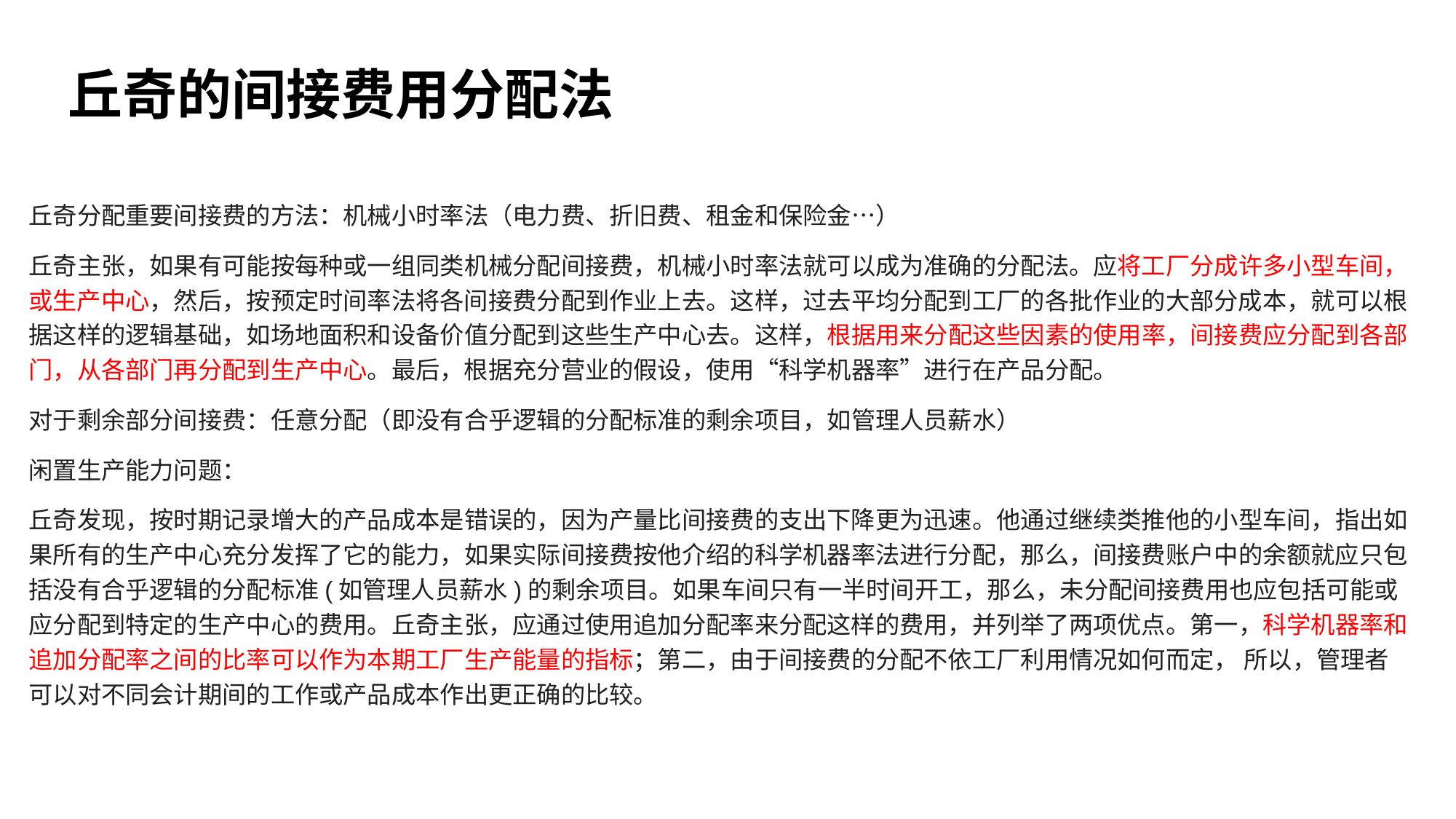

# 丘奇的间接费用分配法
丘奇分配重要间接费的方法：机械小时率法（电力费、折旧费、租金和保险金…）
丘奇主张，如果有可能按每种或一组同类机械分配间接费，机械小时率法就可以成为准确的分配法。应将工厂分成许多小型车间，或生产中心，然后，按预定时间率法将各间接费分配到作业上去。这样，过去平均分配到工厂的各批作业的大部分成本，就可以根据这样的逻辑基础，如场地面积和设备价值分配到这些生产中心去。这样，根据用来分配这些因素的使用率，间接费应分配到各部门，从各部门再分配到生产中心。最后，根据充分营业的假设，使用“科学机器率”进行在产品分配。
对于剩余部分间接费：任意分配（即没有合乎逻辑的分配标准的剩余项目，如管理人员薪水）
闲置生产能力问题：
丘奇发现，按时期记录增大的产品成本是错误的，因为产量比间接费的支出下降更为迅速。他通过继续类推他的小型车间，指出如果所有的生产中心充分发挥了它的能力，如果实际间接费按他介绍的科学机器率法进行分配，那么，间接费账户中的余额就应只包括没有合乎逻辑的分配标准(如管理人员薪水)的剩余项目。如果车间只有一半时间开工，那么，未分配间接费用也应包括可能或应分配到特定的生产中心的费用。丘奇主张，应通过使用追加分配率来分配这样的费用，并列举了两项优点。第一，科学机器率和追加分配率之间的比率可以作为本期工厂生产能量的指标；第二，由于间接费的分配不依工厂利用情况如何而定， 所以，管理者可以对不同会计期间的工作或产品成本作出更正确的比较。